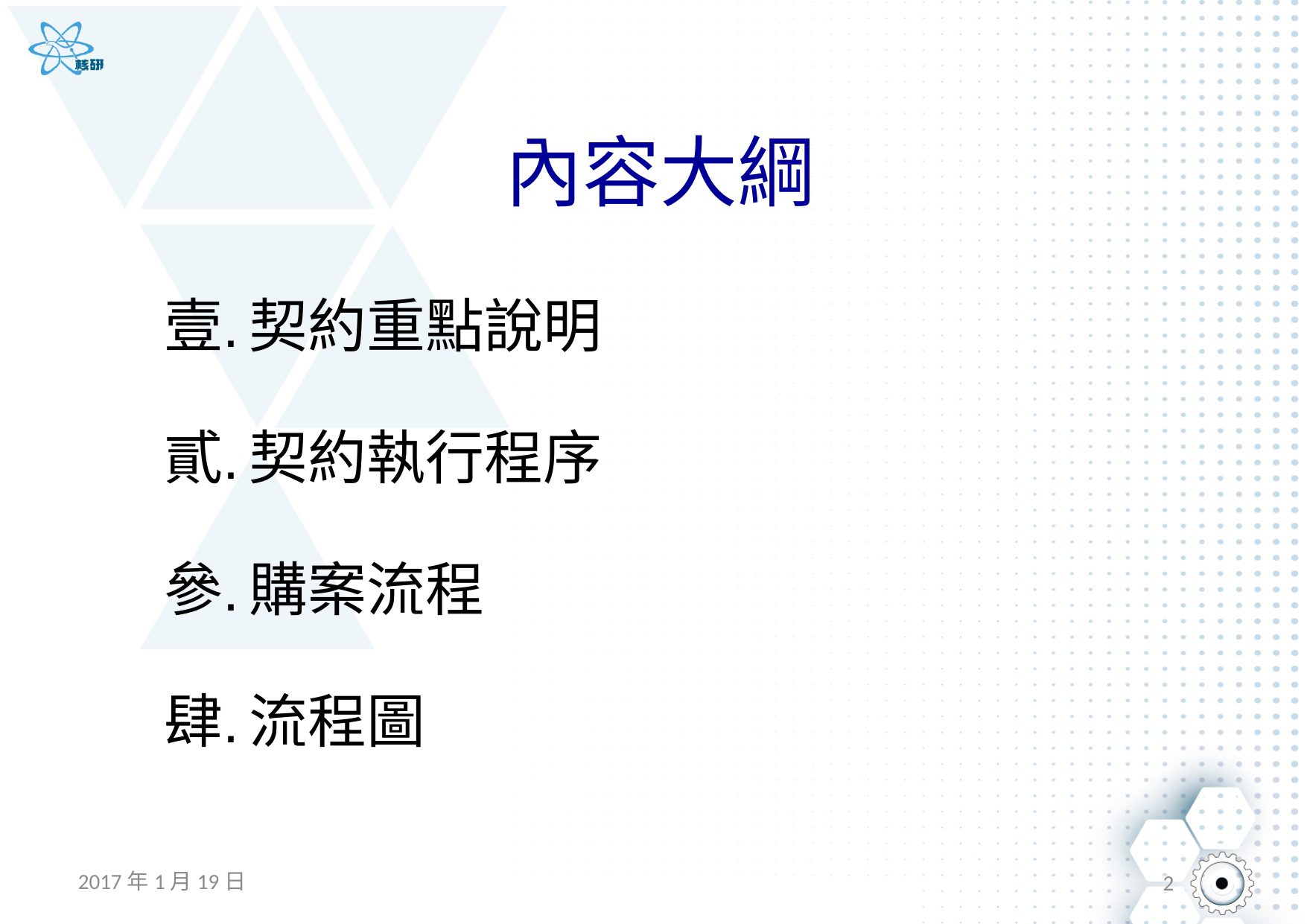

# 內容大綱
契約重點說明
契約執行程序
購案流程
流程圖
2017年1月19日
2